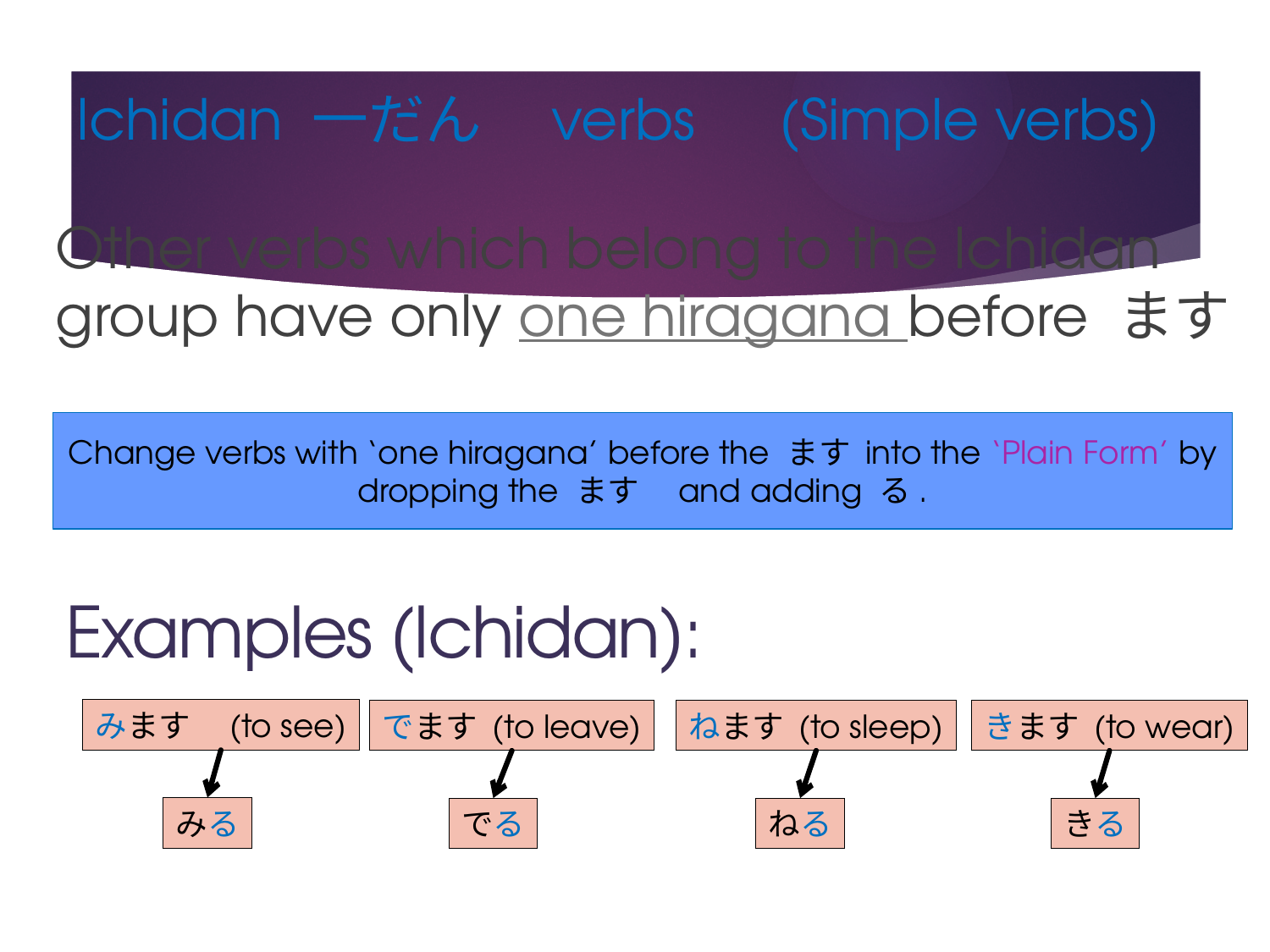

# Ichidan 一だん　verbs　(Simple verbs)
Other verbs which belong to the Ichidan group have only one hiragana before ます

Change verbs with ‘one hiragana’ before the ます into the ‘Plain Form’ by
dropping the ます　and adding る.
Examples (Ichidan):
みます　(to see)
でます (to leave)
ねます (to sleep)
きます (to wear)
みる
でる
ねる
きる